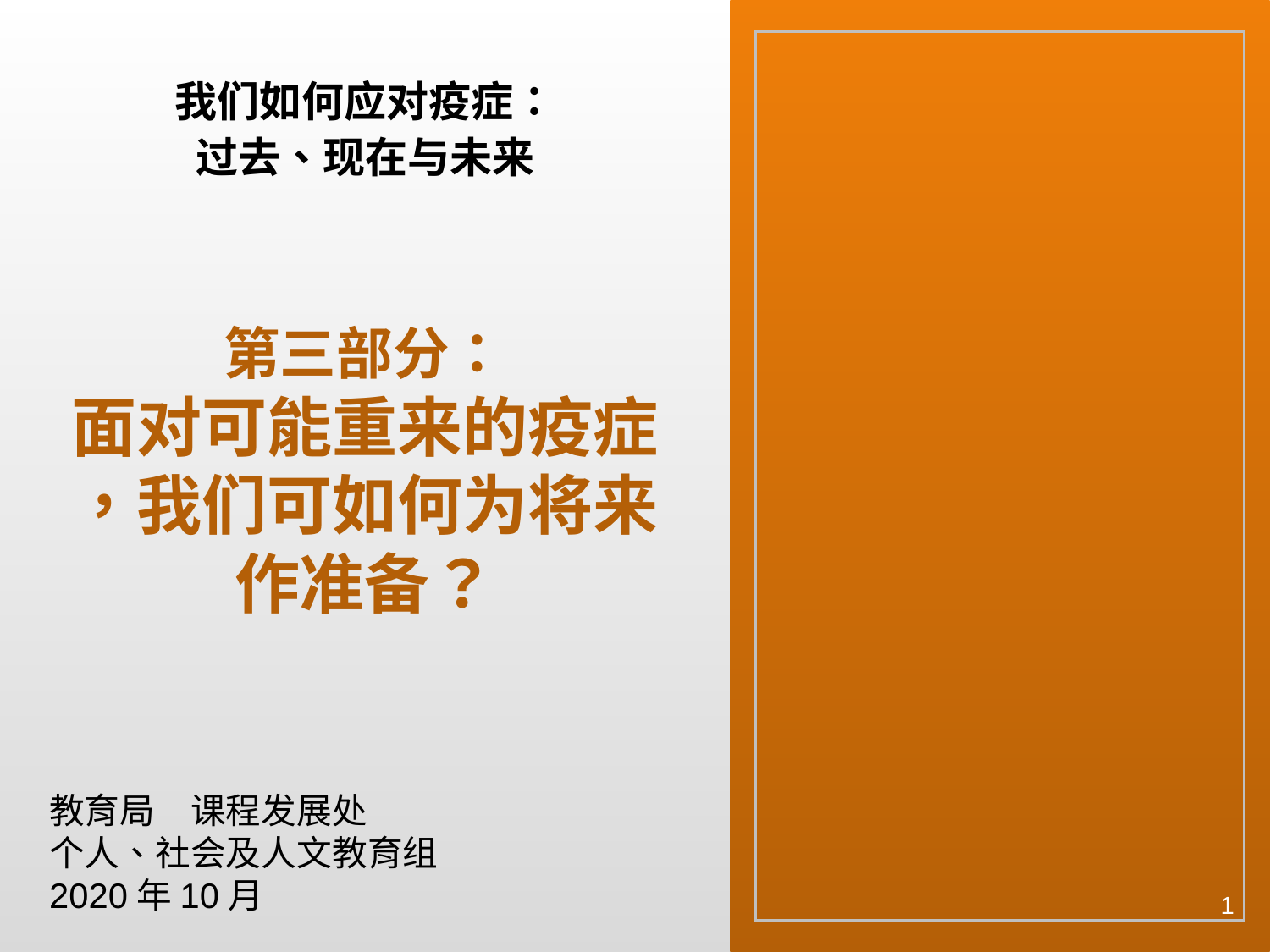

我们如何应对疫症：
过去、现在与未来

第三部分：
面对可能重来的疫症
，我们可如何为将来作准备？

教育局　课程发展处
个人、社会及人文教育组
2020年10月
1